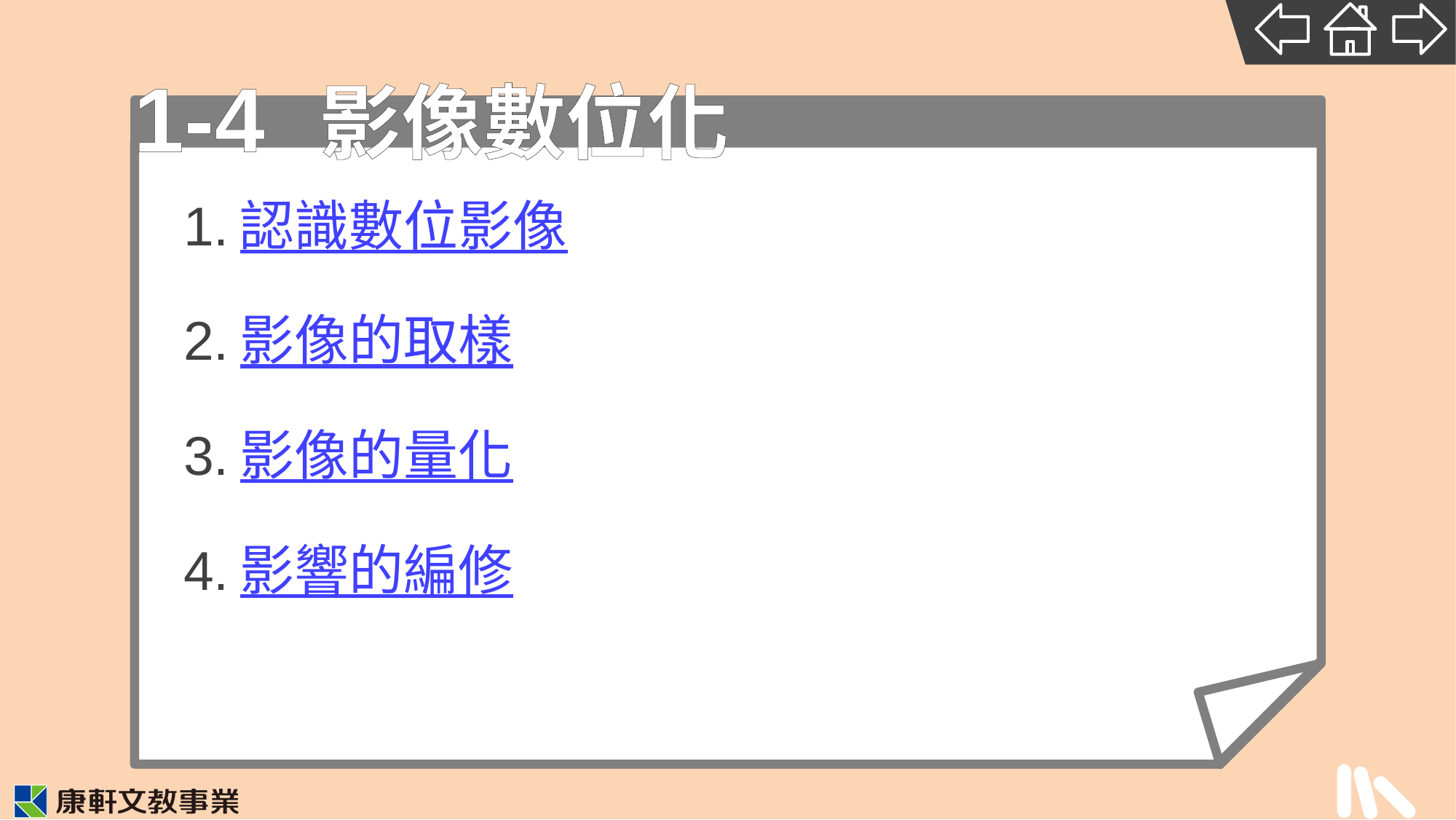

1-4
# 影像數位化
認識數位影像
影像的取樣
影像的量化
影響的編修